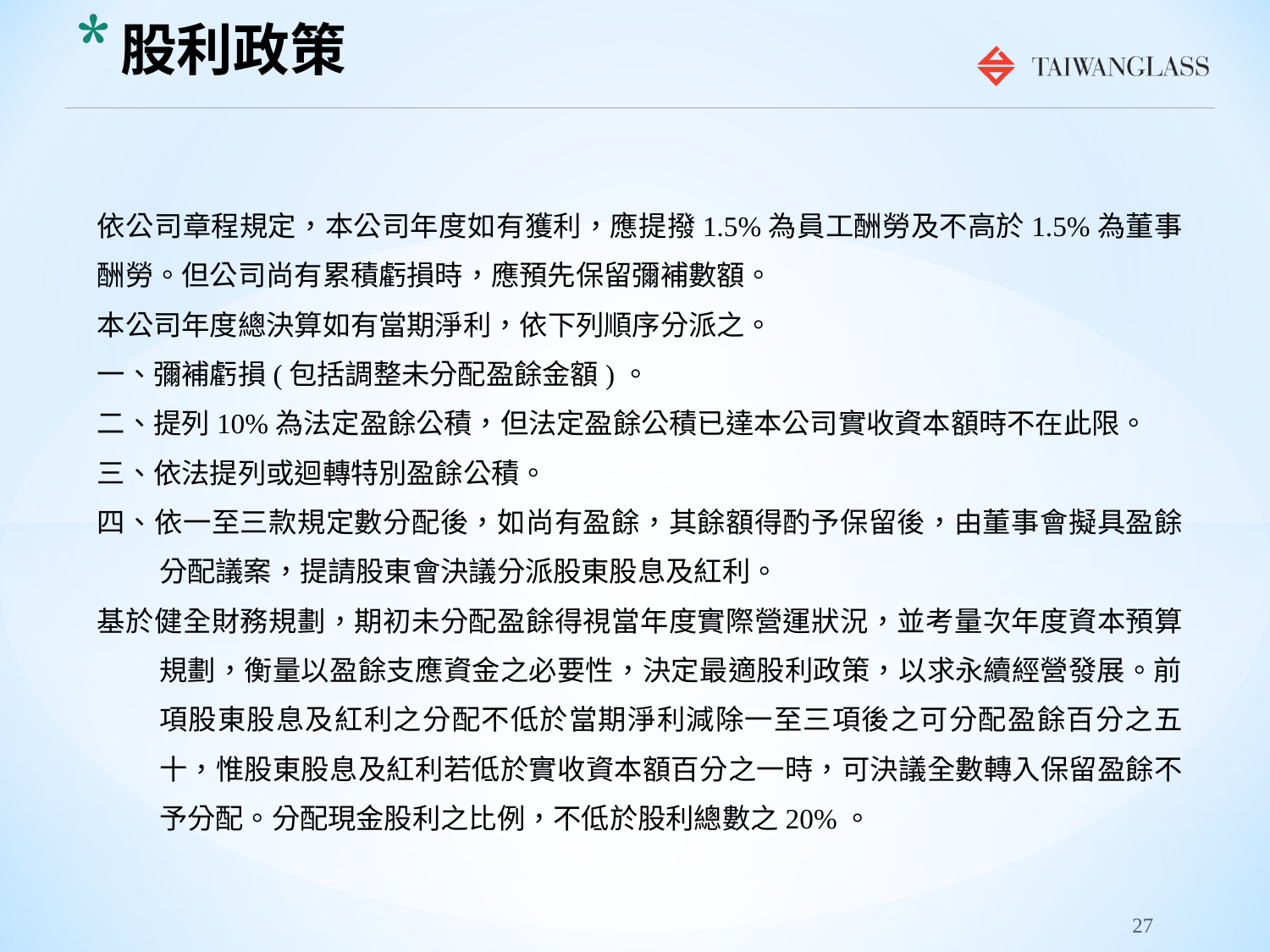

# 股利政策
依公司章程規定，本公司年度如有獲利，應提撥1.5%為員工酬勞及不高於1.5%為董事酬勞。但公司尚有累積虧損時，應預先保留彌補數額。
本公司年度總決算如有當期淨利，依下列順序分派之。
一、彌補虧損(包括調整未分配盈餘金額)。
二、提列10%為法定盈餘公積，但法定盈餘公積已達本公司實收資本額時不在此限。
三、依法提列或迴轉特別盈餘公積。
四、依一至三款規定數分配後，如尚有盈餘，其餘額得酌予保留後，由董事會擬具盈餘分配議案，提請股東會決議分派股東股息及紅利。
基於健全財務規劃，期初未分配盈餘得視當年度實際營運狀況，並考量次年度資本預算規劃，衡量以盈餘支應資金之必要性，決定最適股利政策，以求永續經營發展。前項股東股息及紅利之分配不低於當期淨利減除一至三項後之可分配盈餘百分之五十，惟股東股息及紅利若低於實收資本額百分之一時，可決議全數轉入保留盈餘不予分配。分配現金股利之比例，不低於股利總數之20%。

27